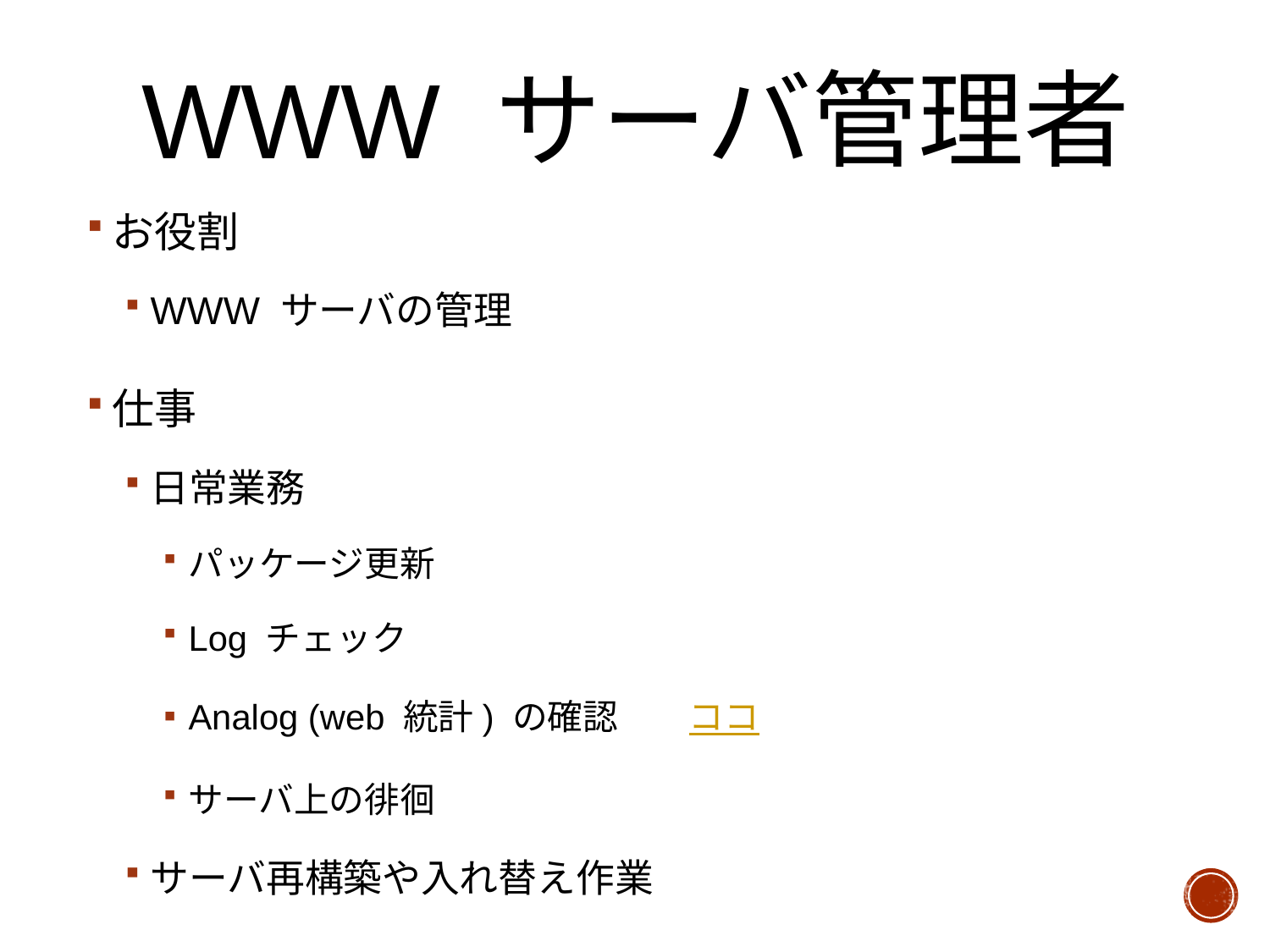

# WWW サーバ管理者
お役割
WWW サーバの管理
仕事
日常業務
パッケージ更新
Log チェック
Analog (web 統計) の確認　　ココ
サーバ上の徘徊
サーバ再構築や入れ替え作業